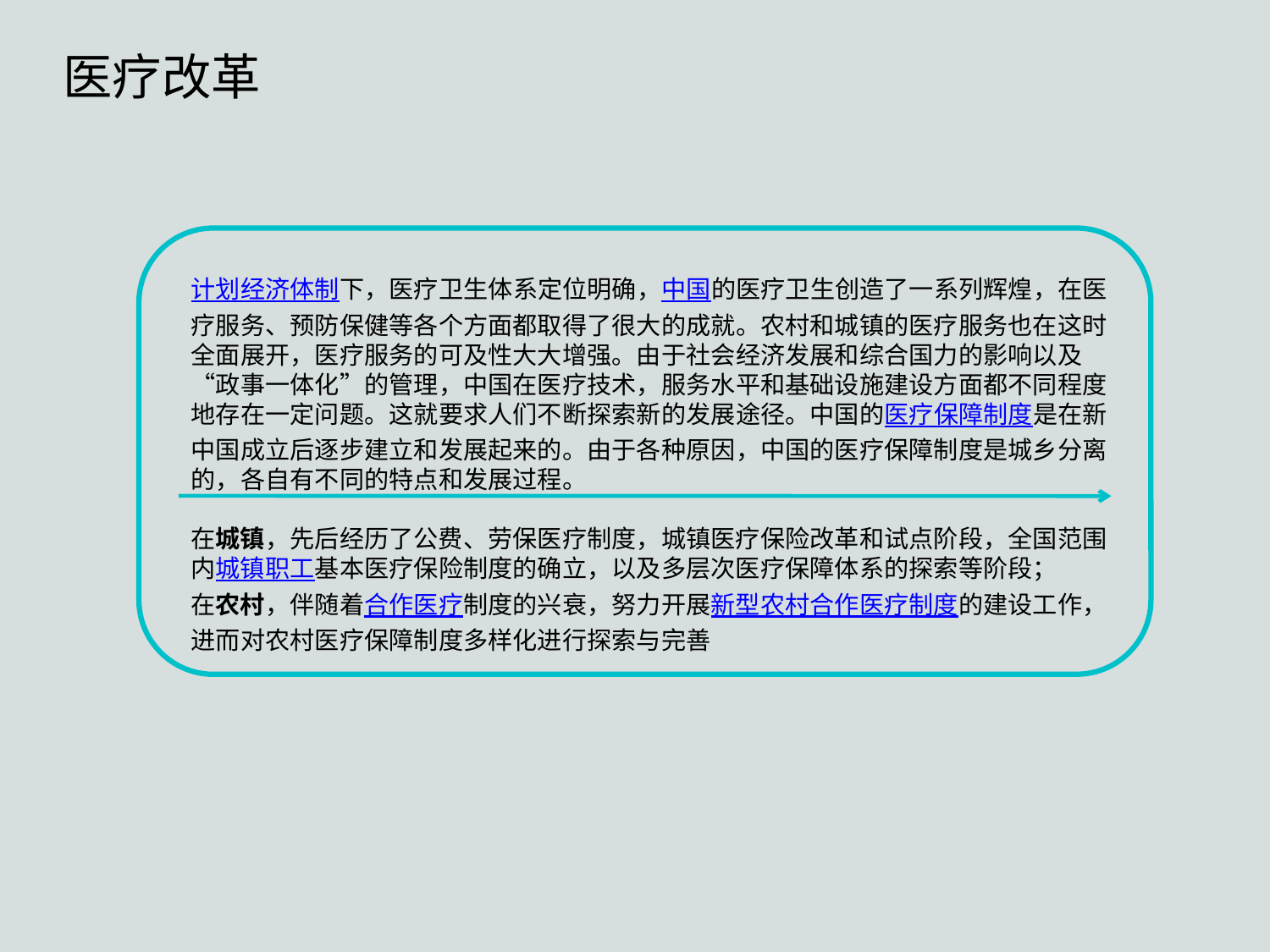

医疗改革

计划经济体制下，医疗卫生体系定位明确，中国的医疗卫生创造了一系列辉煌，在医疗服务、预防保健等各个方面都取得了很大的成就。农村和城镇的医疗服务也在这时全面展开，医疗服务的可及性大大增强。由于社会经济发展和综合国力的影响以及“政事一体化”的管理，中国在医疗技术，服务水平和基础设施建设方面都不同程度地存在一定问题。这就要求人们不断探索新的发展途径。中国的医疗保障制度是在新中国成立后逐步建立和发展起来的。由于各种原因，中国的医疗保障制度是城乡分离的，各自有不同的特点和发展过程。

在城镇，先后经历了公费、劳保医疗制度，城镇医疗保险改革和试点阶段，全国范围内城镇职工基本医疗保险制度的确立，以及多层次医疗保障体系的探索等阶段；
在农村，伴随着合作医疗制度的兴衰，努力开展新型农村合作医疗制度的建设工作，进而对农村医疗保障制度多样化进行探索与完善
点击添加文本
点击添加文本
点击添加文本
点击添加文本